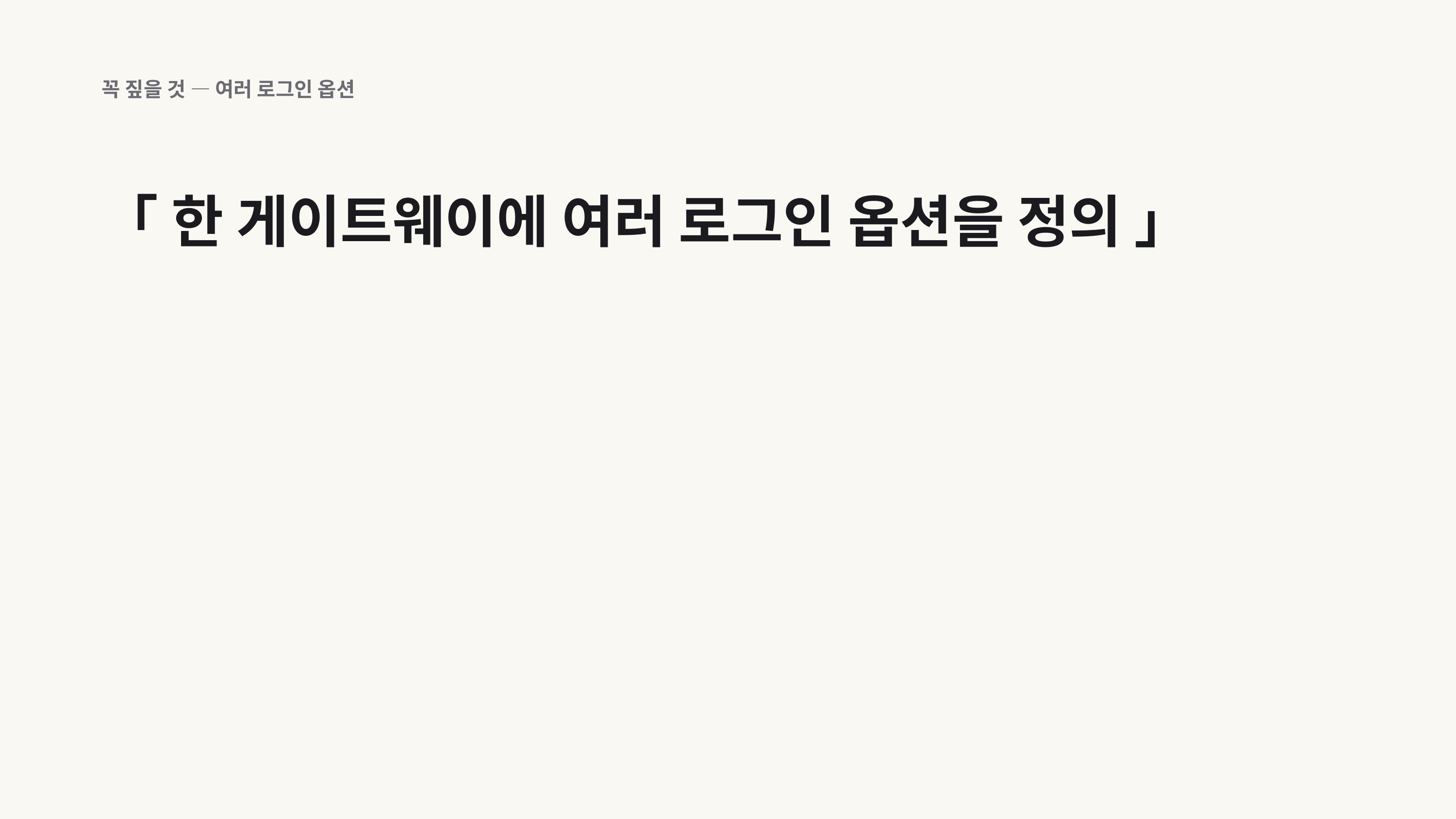

꼭 짚을 것 — 여러 로그인 옵션
「 한 게이트웨이에 여러 로그인 옵션을 정의 」